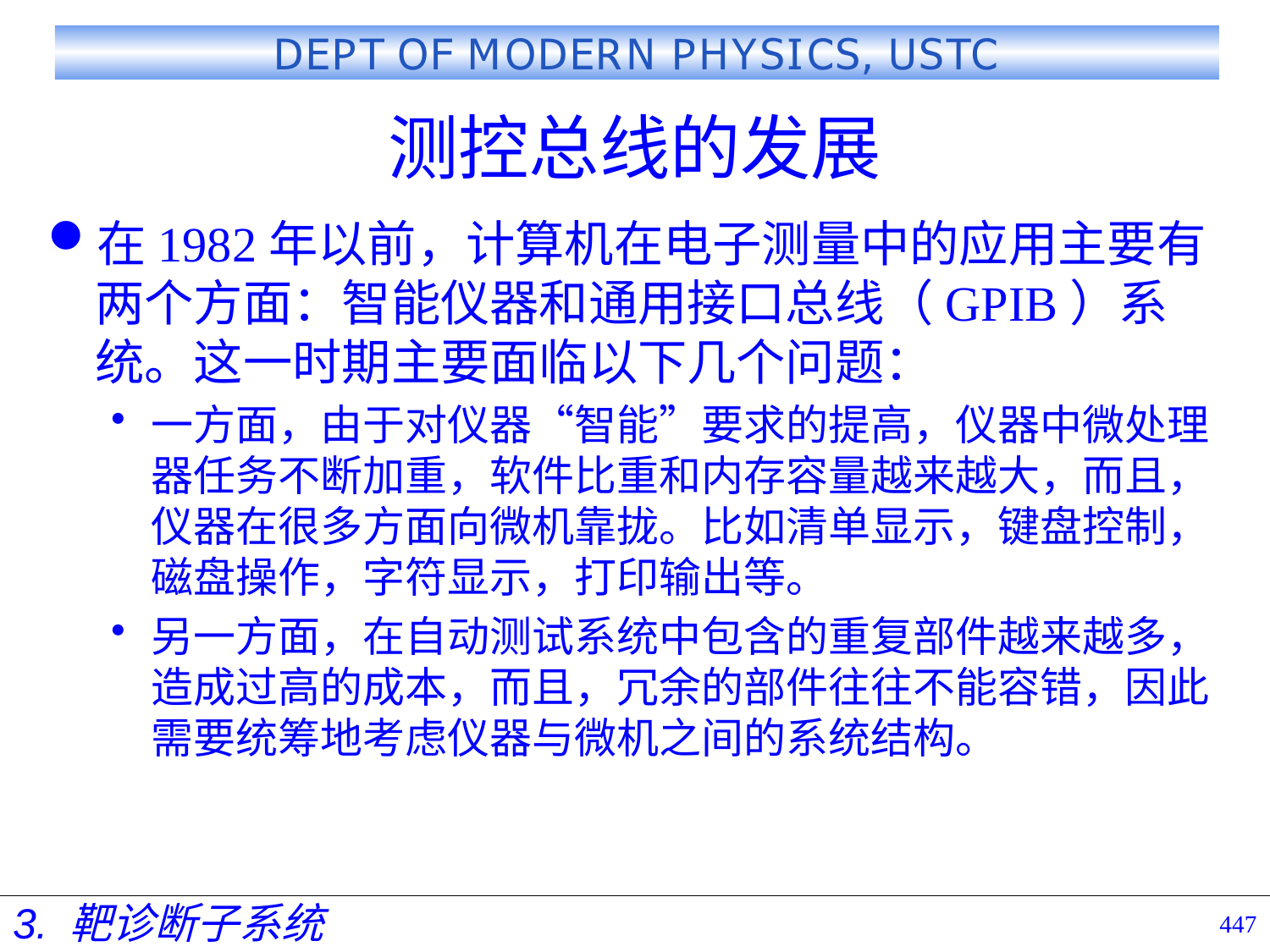

# 测控总线的发展
在1982年以前，计算机在电子测量中的应用主要有两个方面：智能仪器和通用接口总线（GPIB）系统。这一时期主要面临以下几个问题：
一方面，由于对仪器“智能”要求的提高，仪器中微处理器任务不断加重，软件比重和内存容量越来越大，而且，仪器在很多方面向微机靠拢。比如清单显示，键盘控制，磁盘操作，字符显示，打印输出等。
另一方面，在自动测试系统中包含的重复部件越来越多，造成过高的成本，而且，冗余的部件往往不能容错，因此需要统筹地考虑仪器与微机之间的系统结构。
3. 靶诊断子系统
447